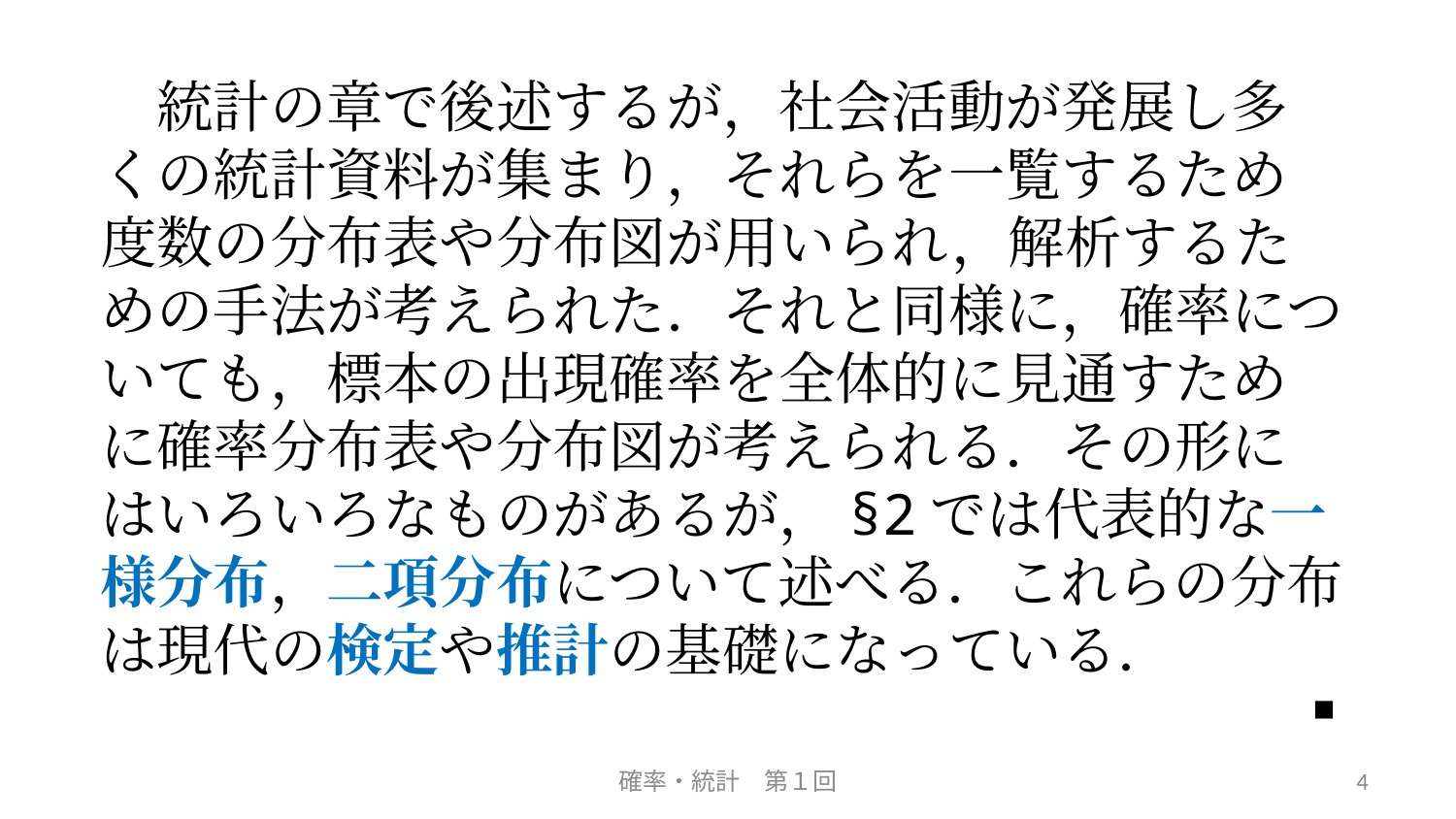

統計の章で後述するが，社会活動が発展し多くの統計資料が集まり，それらを一覧するため度数の分布表や分布図が用いられ，解析するための手法が考えられた．それと同様に，確率についても，標本の出現確率を全体的に見通すために確率分布表や分布図が考えられる．その形にはいろいろなものがあるが，§2では代表的な一様分布，二項分布について述べる．これらの分布は現代の検定や推計の基礎になっている．
■

確率・統計　第１回
4